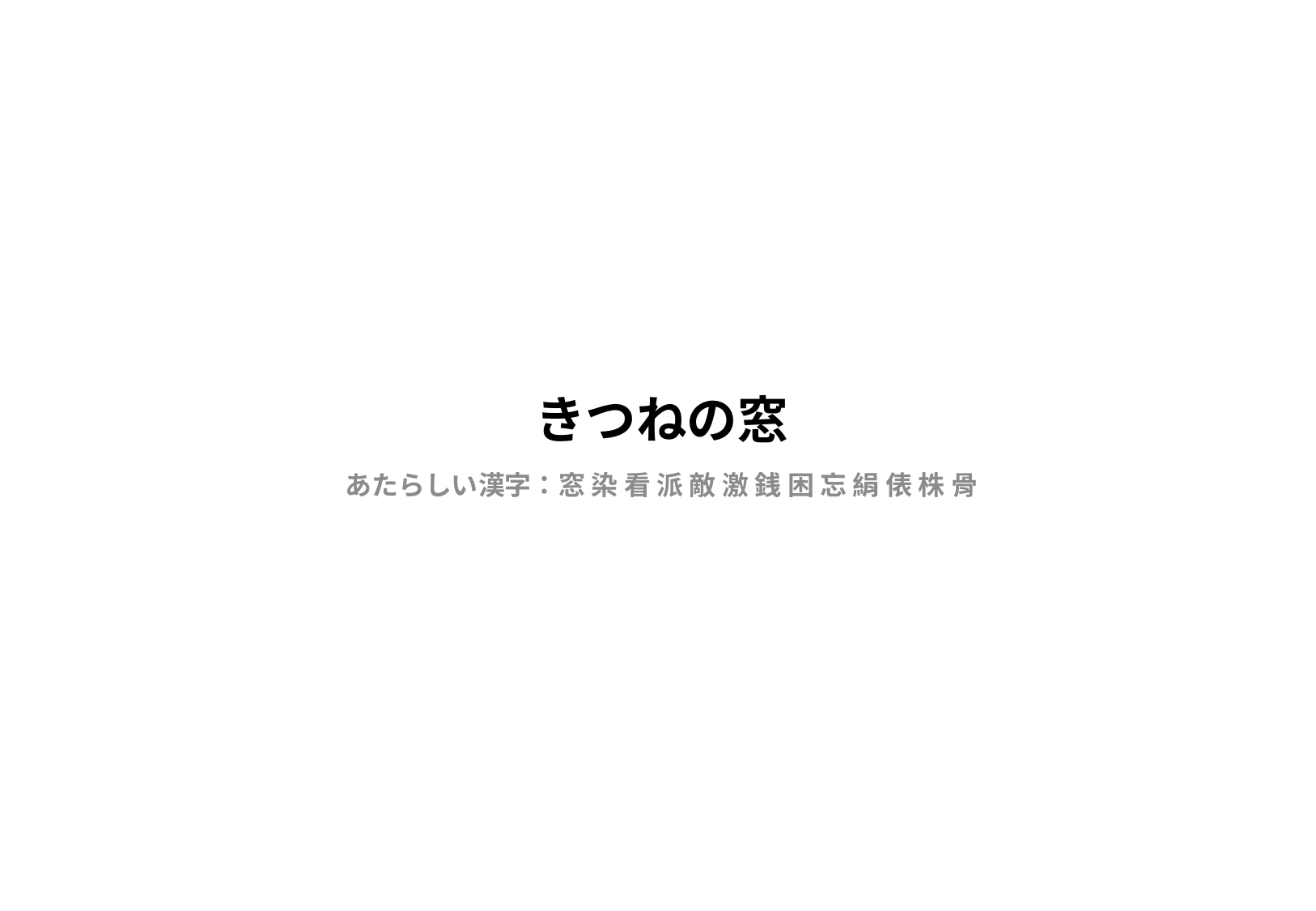

# きつねの窓
あたらしい漢字：窓 染 看 派 敵 激 銭 困 忘 絹 俵 株 骨